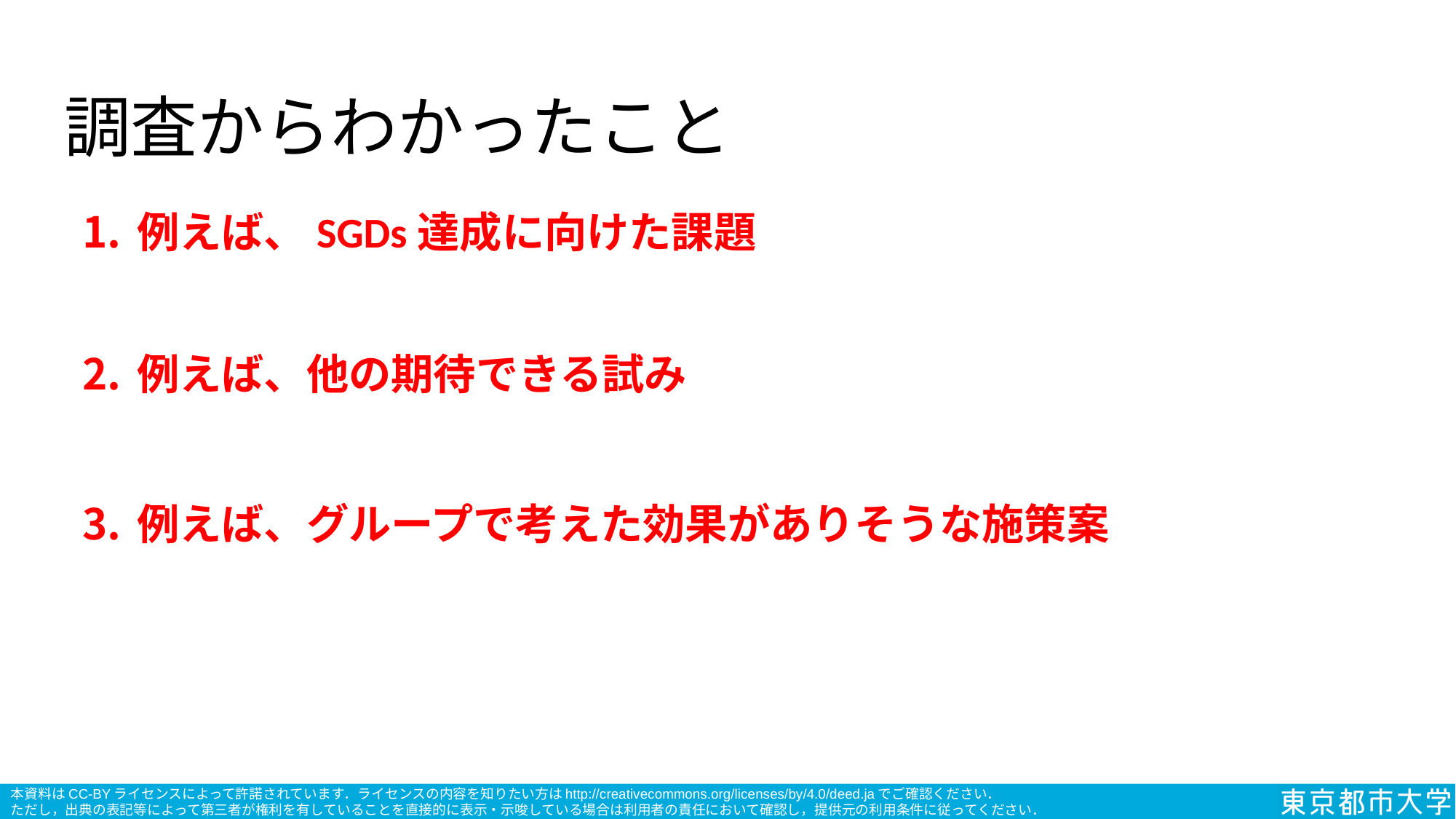

# 調査からわかったこと
例えば、SGDs達成に向けた課題
例えば、他の期待できる試み
例えば、グループで考えた効果がありそうな施策案